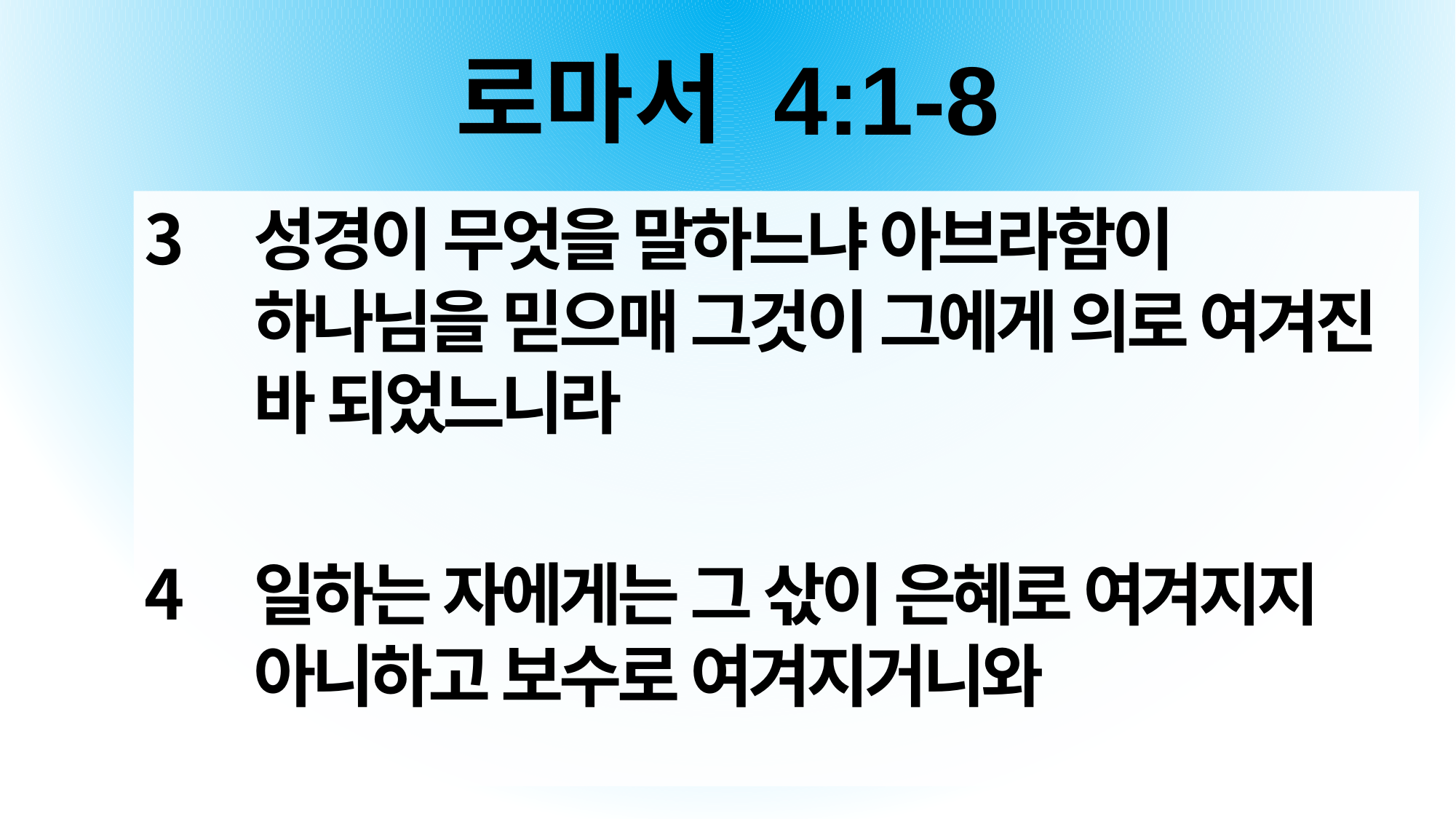

# 로마서 4:1-8
성경이 무엇을 말하느냐 아브라함이 하나님을 믿으매 그것이 그에게 의로 여겨진 바 되었느니라

일하는 자에게는 그 삯이 은혜로 여겨지지 아니하고 보수로 여겨지거니와